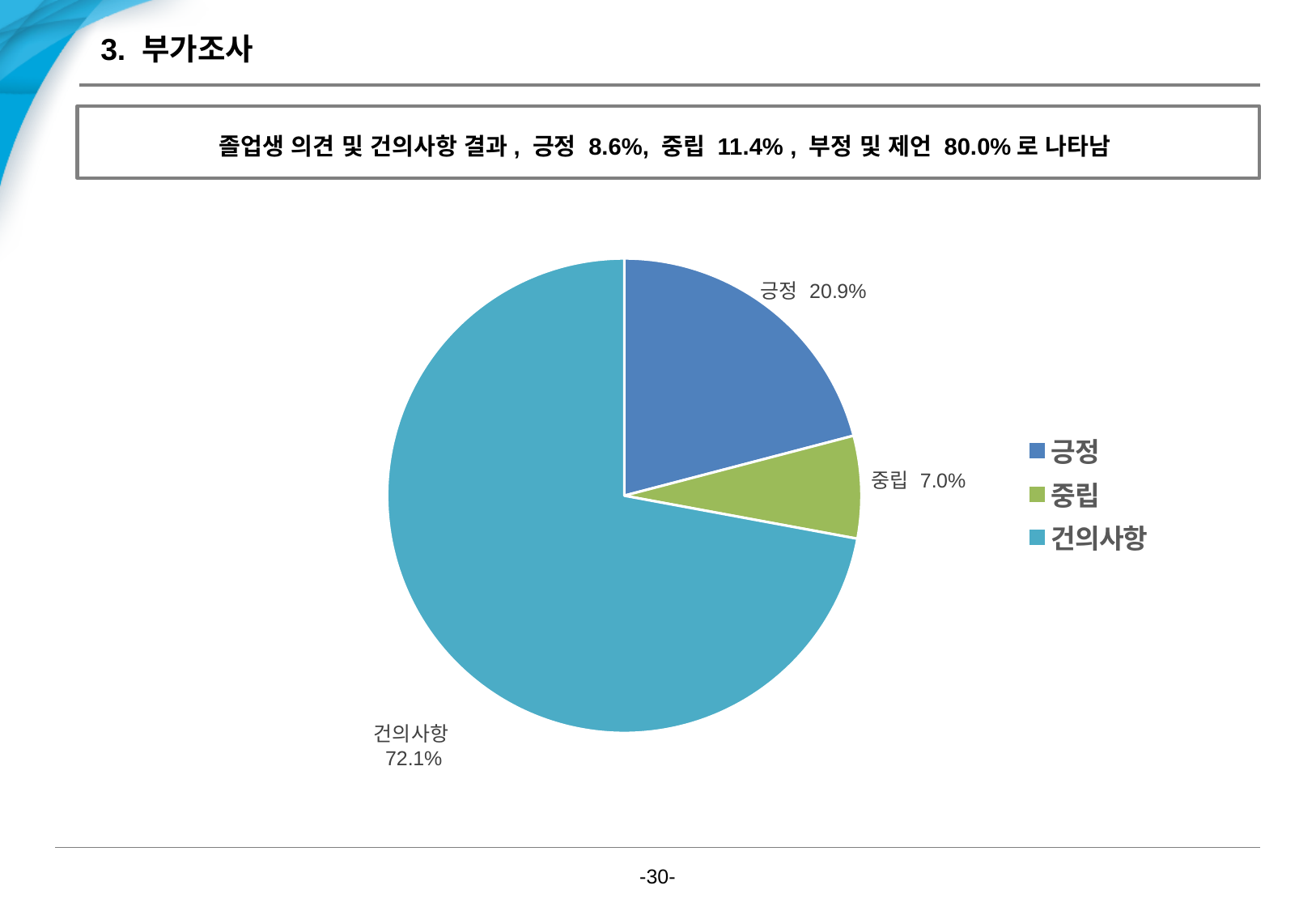

# 3. 부가조사

졸업생 의견 및 건의사항 결과, 긍정 8.6%, 중립 11.4% , 부정 및 제언 80.0%로 나타남

### Chart

| Category | 판매 |
|---|---|
| 긍정 | 9.0 |
| 중립 | 3.0 |
| 건의사항 | 31.0 |
-30-